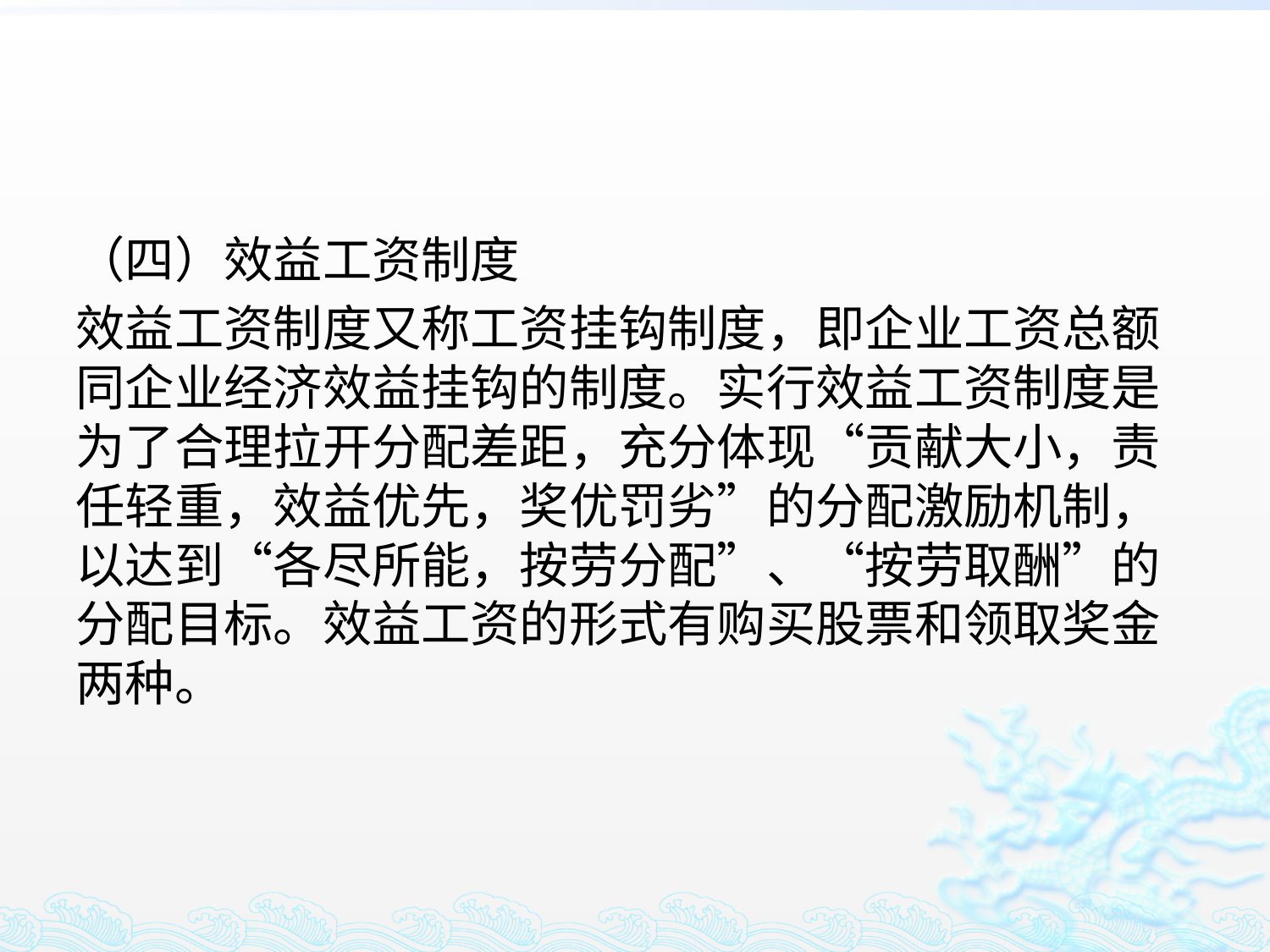

#
（四）效益工资制度
效益工资制度又称工资挂钩制度，即企业工资总额同企业经济效益挂钩的制度。实行效益工资制度是为了合理拉开分配差距，充分体现“贡献大小，责任轻重，效益优先，奖优罚劣”的分配激励机制，以达到“各尽所能，按劳分配”、“按劳取酬”的分配目标。效益工资的形式有购买股票和领取奖金两种。